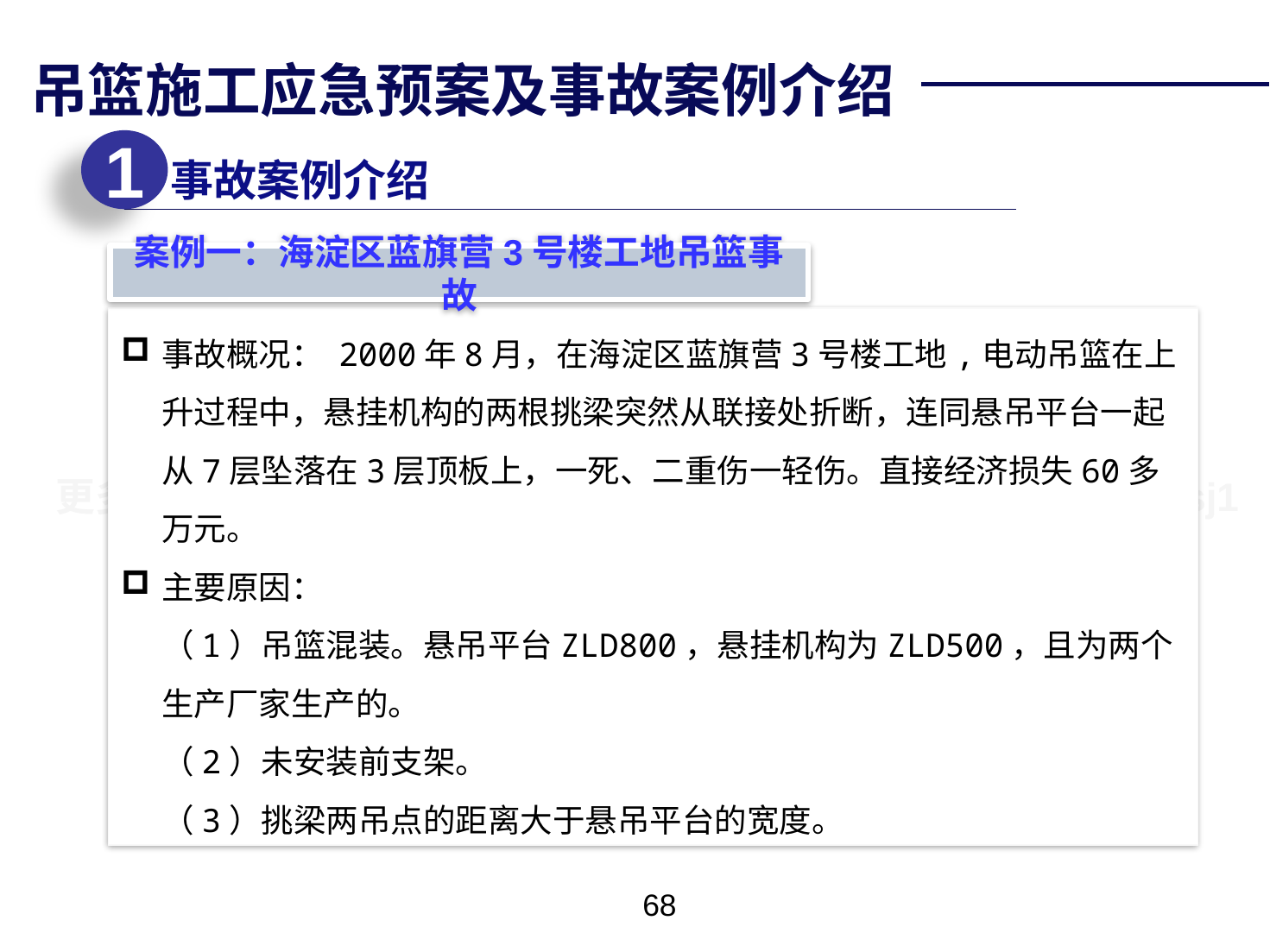

吊篮施工应急预案及事故案例介绍
1

事故案例介绍
案例一：海淀区蓝旗营3号楼工地吊篮事故
事故概况： 2000年8月，在海淀区蓝旗营3号楼工地,电动吊篮在上升过程中，悬挂机构的两根挑梁突然从联接处折断，连同悬吊平台一起从7层坠落在3层顶板上，一死、二重伤一轻伤。直接经济损失60多万元。
主要原因：
	（1）吊篮混装。悬吊平台ZLD800，悬挂机构为ZLD500，且为两个生产厂家生产的。
	（2）未安装前支架。
	（3）挑梁两吊点的距离大于悬吊平台的宽度。
68